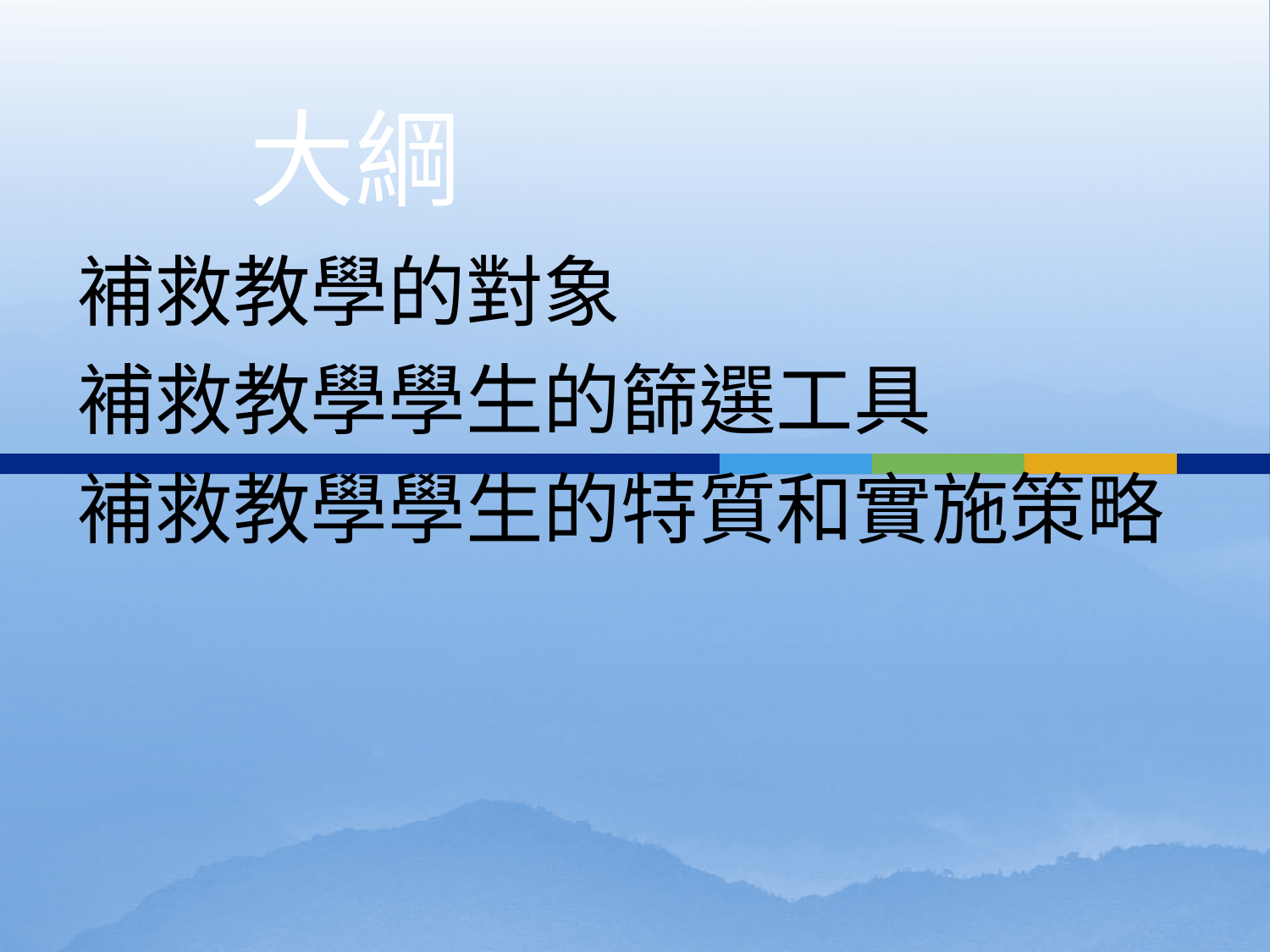

# 大綱
補救教學的對象
補救教學學生的篩選工具
補救教學學生的特質和實施策略